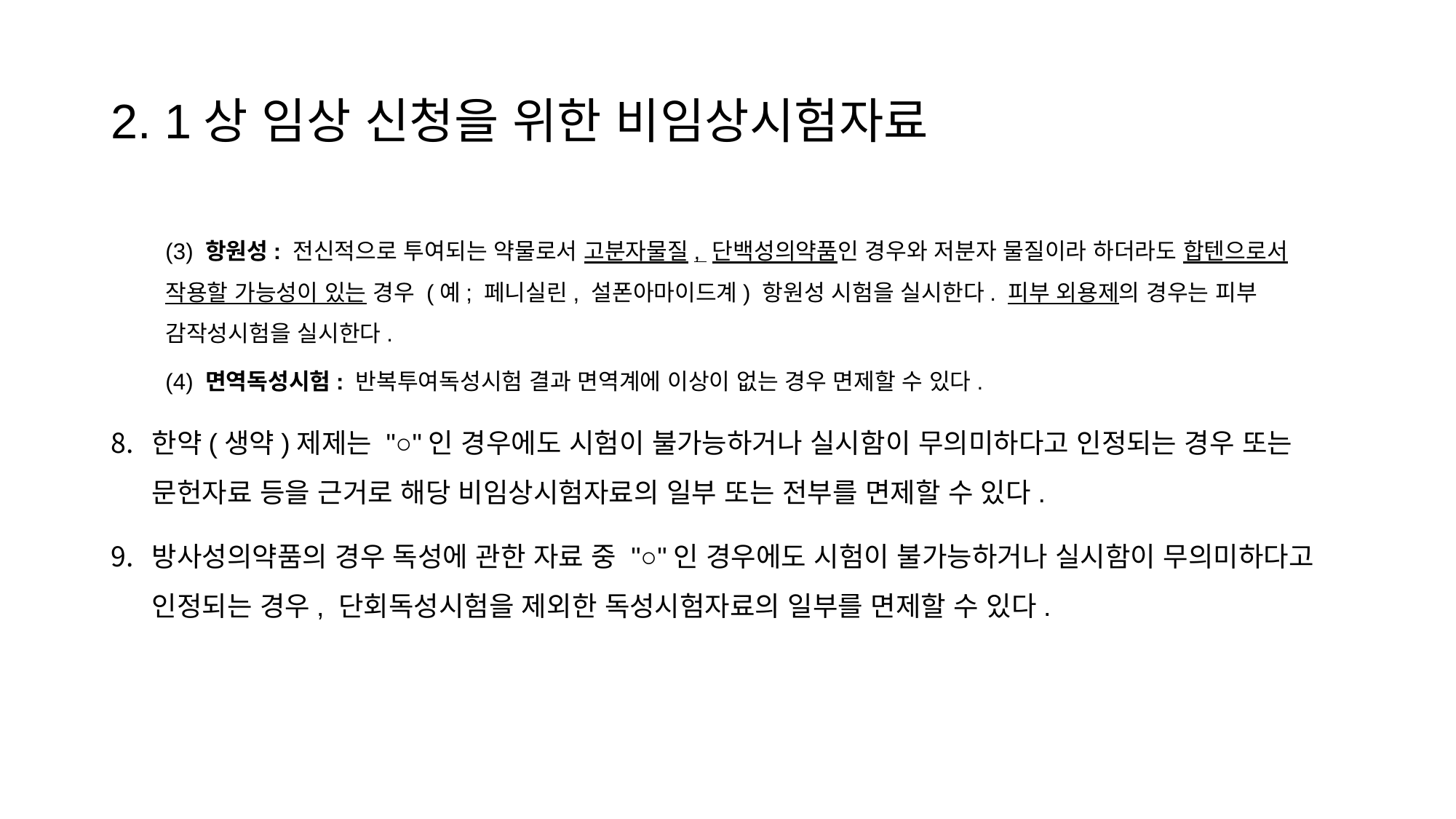

# 2. 1상 임상 신청을 위한 비임상시험자료
(3) 항원성: 전신적으로 투여되는 약물로서 고분자물질, 단백성의약품인 경우와 저분자 물질이라 하더라도 합텐으로서 작용할 가능성이 있는 경우 (예; 페니실린, 설폰아마이드계) 항원성 시험을 실시한다. 피부 외용제의 경우는 피부 감작성시험을 실시한다.
(4) 면역독성시험: 반복투여독성시험 결과 면역계에 이상이 없는 경우 면제할 수 있다.
한약(생약)제제는 "○"인 경우에도 시험이 불가능하거나 실시함이 무의미하다고 인정되는 경우 또는 문헌자료 등을 근거로 해당 비임상시험자료의 일부 또는 전부를 면제할 수 있다.
방사성의약품의 경우 독성에 관한 자료 중 "○"인 경우에도 시험이 불가능하거나 실시함이 무의미하다고 인정되는 경우, 단회독성시험을 제외한 독성시험자료의 일부를 면제할 수 있다.